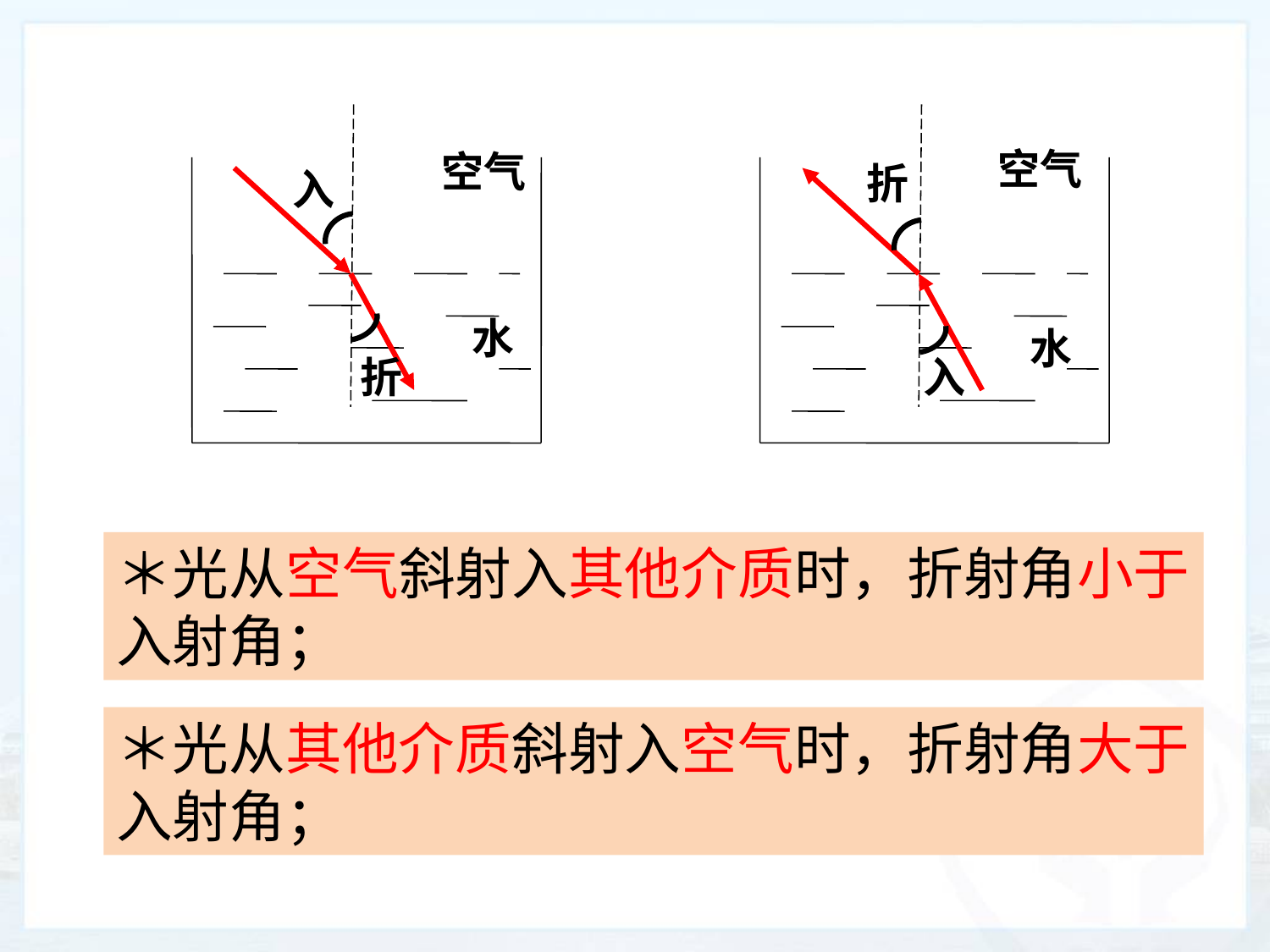

空气
空气
折
入

水

水

折
入

＊光从空气斜射入其他介质时，折射角小于入射角；
＊光从其他介质斜射入空气时，折射角大于入射角；